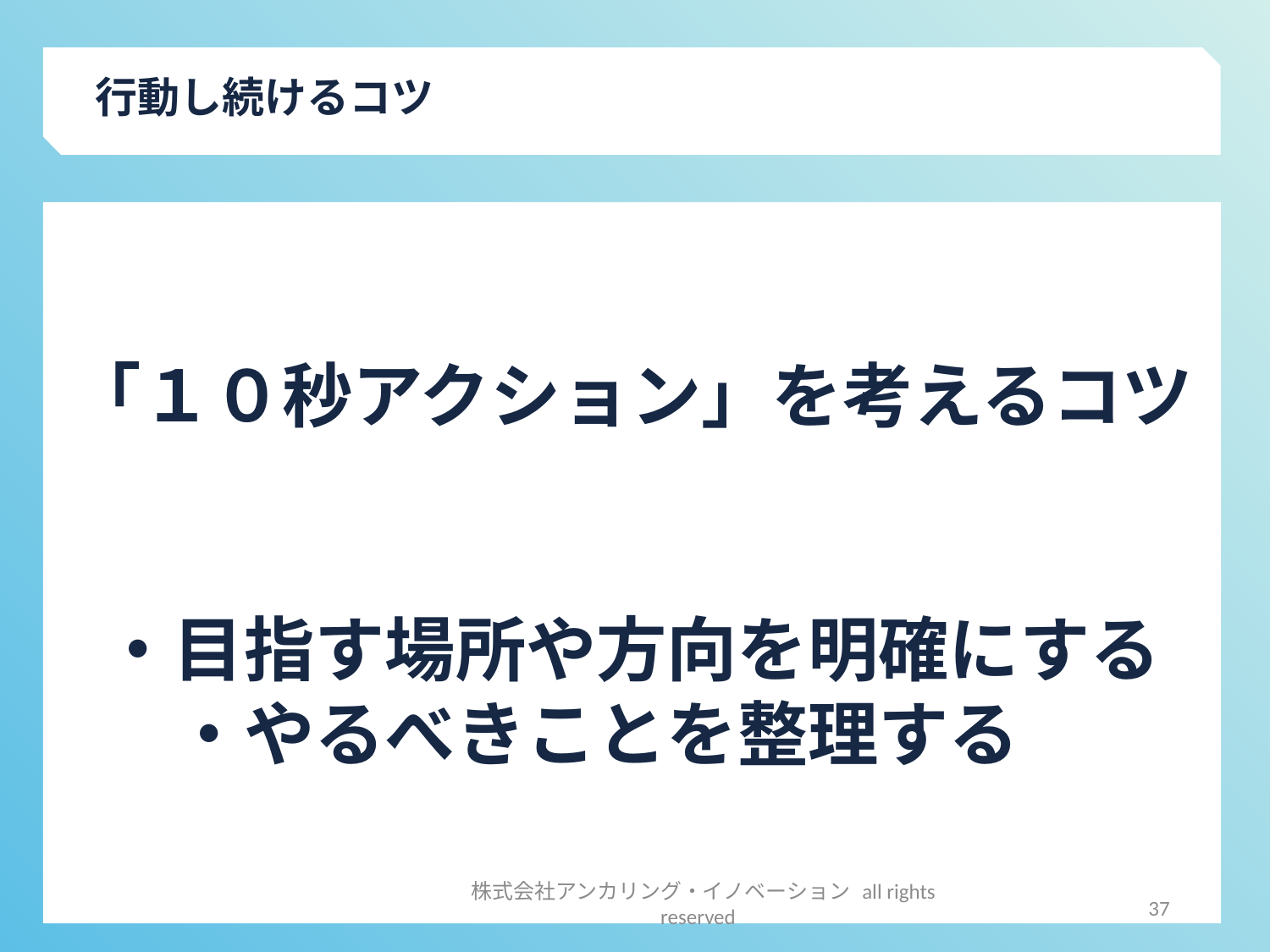

行動し続けるコツ

「１０秒アクション」を考えるコツ

・目指す場所や方向を明確にする
・やるべきことを整理する
37
株式会社アンカリング・イノベーション all rights reserved